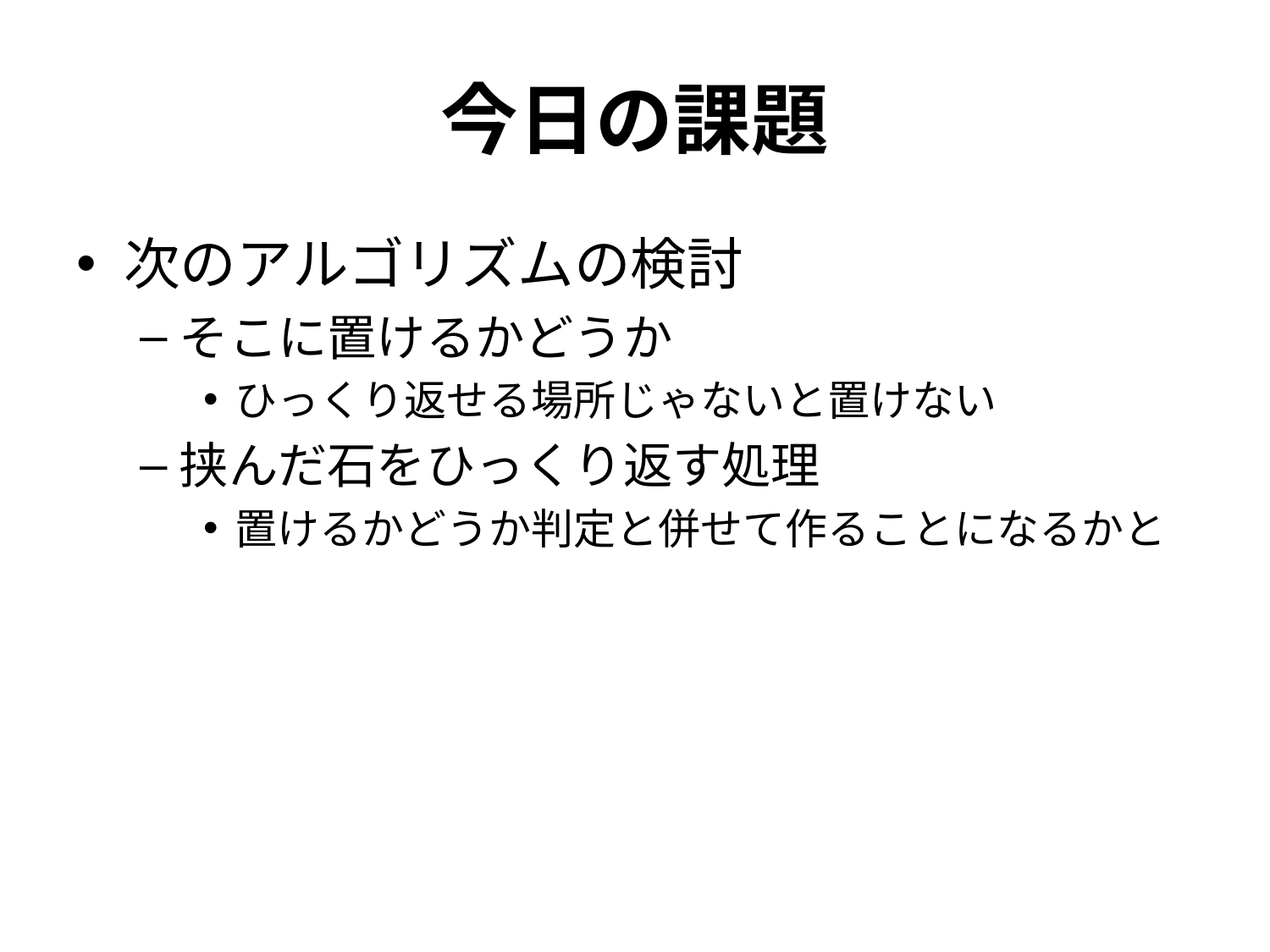

# 今日の課題
次のアルゴリズムの検討
そこに置けるかどうか
ひっくり返せる場所じゃないと置けない
挟んだ石をひっくり返す処理
置けるかどうか判定と併せて作ることになるかと